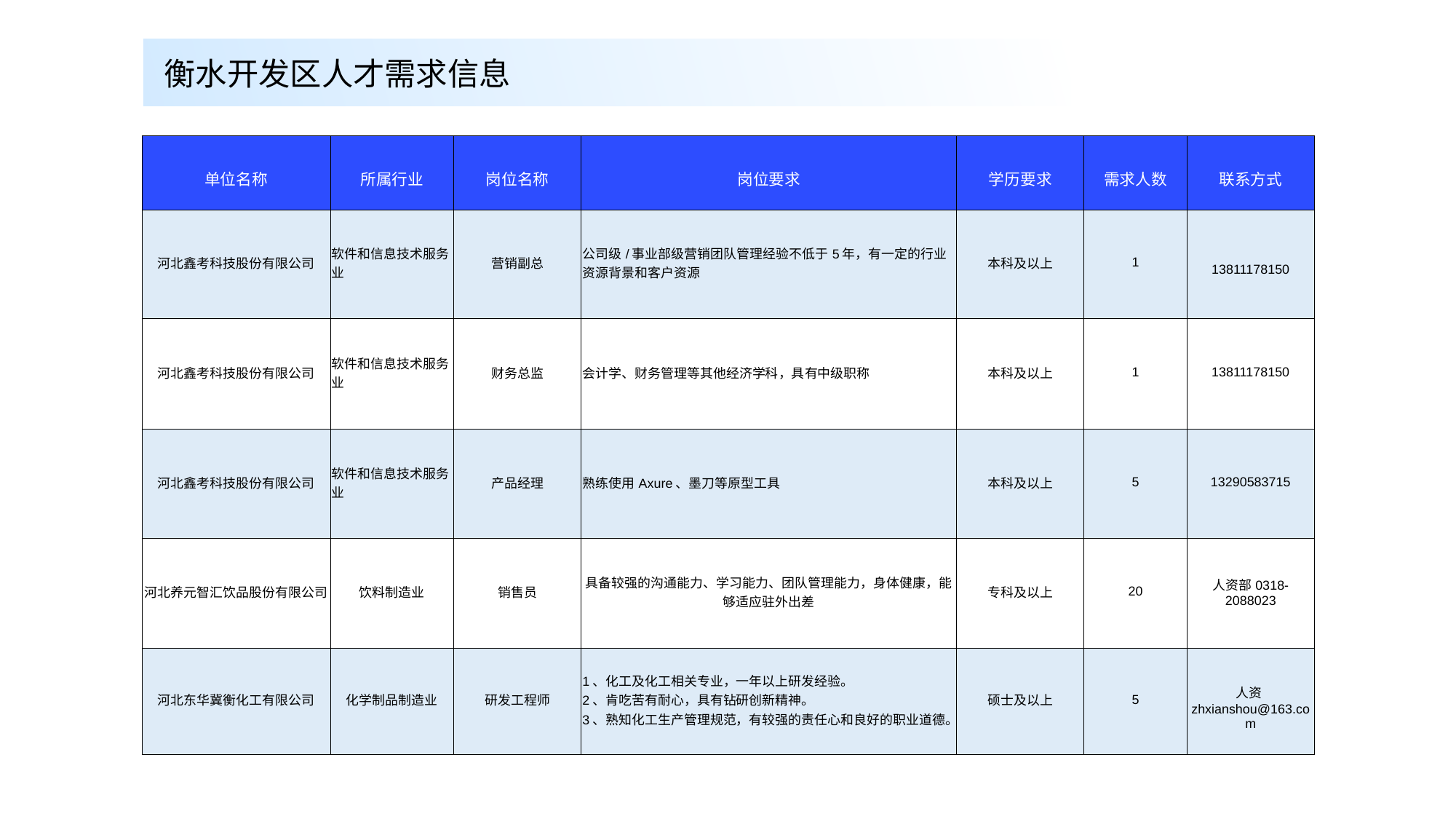

衡水开发区人才需求信息
| 单位名称 | 所属行业 | 岗位名称 | 岗位要求 | 学历要求 | 需求人数 | 联系方式 |
| --- | --- | --- | --- | --- | --- | --- |
| 河北鑫考科技股份有限公司 | 软件和信息技术服务业 | 营销副总 | 公司级/事业部级营销团队管理经验不低于5年，有一定的行业资源背景和客户资源 | 本科及以上 | 1 | 13811178150 |
| 河北鑫考科技股份有限公司 | 软件和信息技术服务业 | 财务总监 | 会计学、财务管理等其他经济学科，具有中级职称 | 本科及以上 | 1 | 13811178150 |
| 河北鑫考科技股份有限公司 | 软件和信息技术服务业 | 产品经理 | 熟练使用Axure、墨刀等原型工具 | 本科及以上 | 5 | 13290583715 |
| 河北养元智汇饮品股份有限公司 | 饮料制造业 | 销售员 | 具备较强的沟通能力、学习能力、团队管理能力，身体健康，能够适应驻外出差 | 专科及以上 | 20 | 人资部0318-2088023 |
| 河北东华冀衡化工有限公司 | 化学制品制造业 | 研发工程师 | 1、化工及化工相关专业，一年以上研发经验。 2、肯吃苦有耐心，具有钻研创新精神。 3、熟知化工生产管理规范，有较强的责任心和良好的职业道德。 | 硕士及以上 | 5 | 人资zhxianshou@163.com |
2